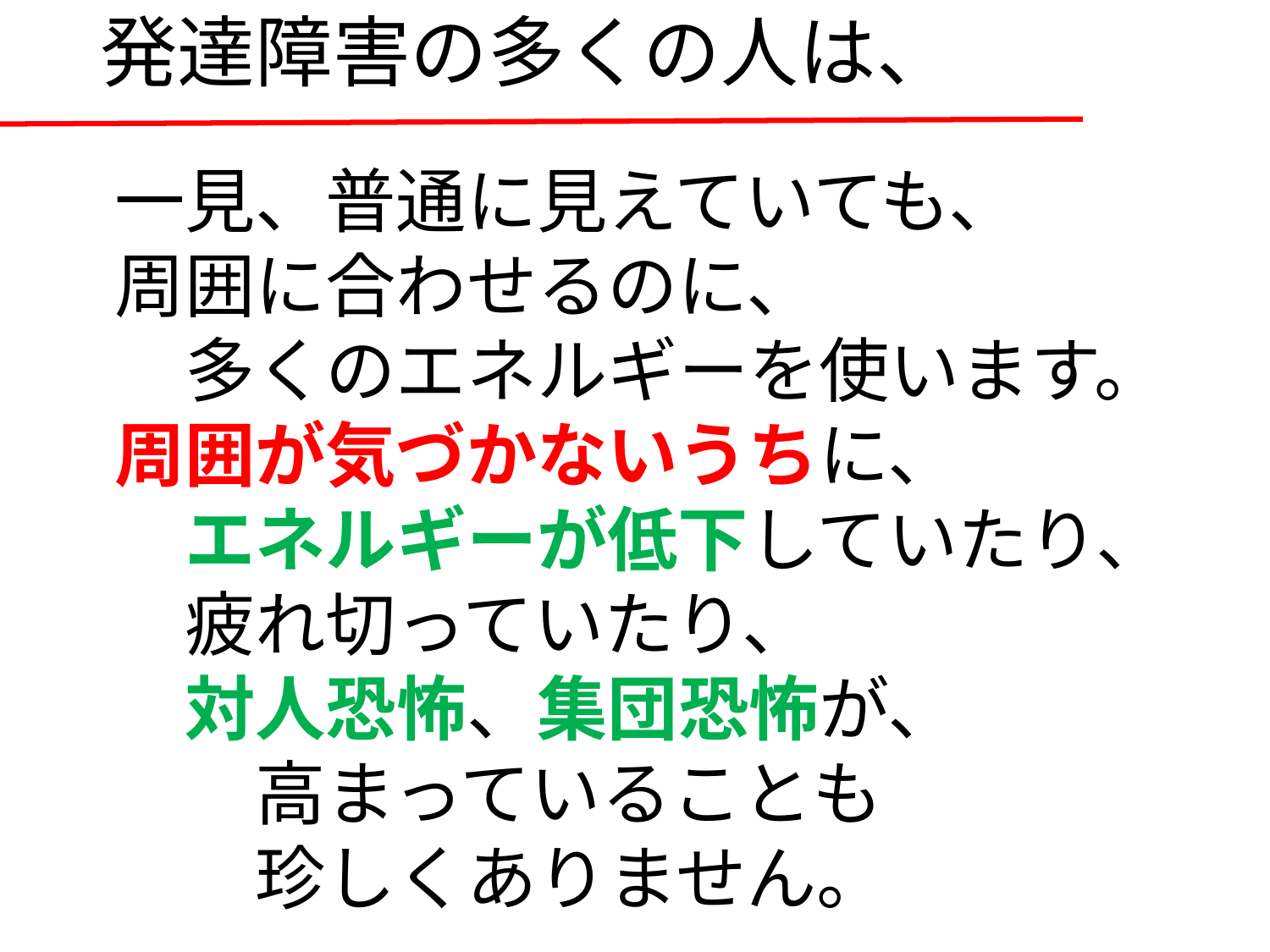

# 発達障害の多くの人は、
一見、普通に見えていても、
周囲に合わせるのに、
　多くのエネルギーを使います。
周囲が気づかないうちに、
　エネルギーが低下していたり、
　疲れ切っていたり、
　対人恐怖、集団恐怖が、
　　高まっていることも
　　珍しくありません。